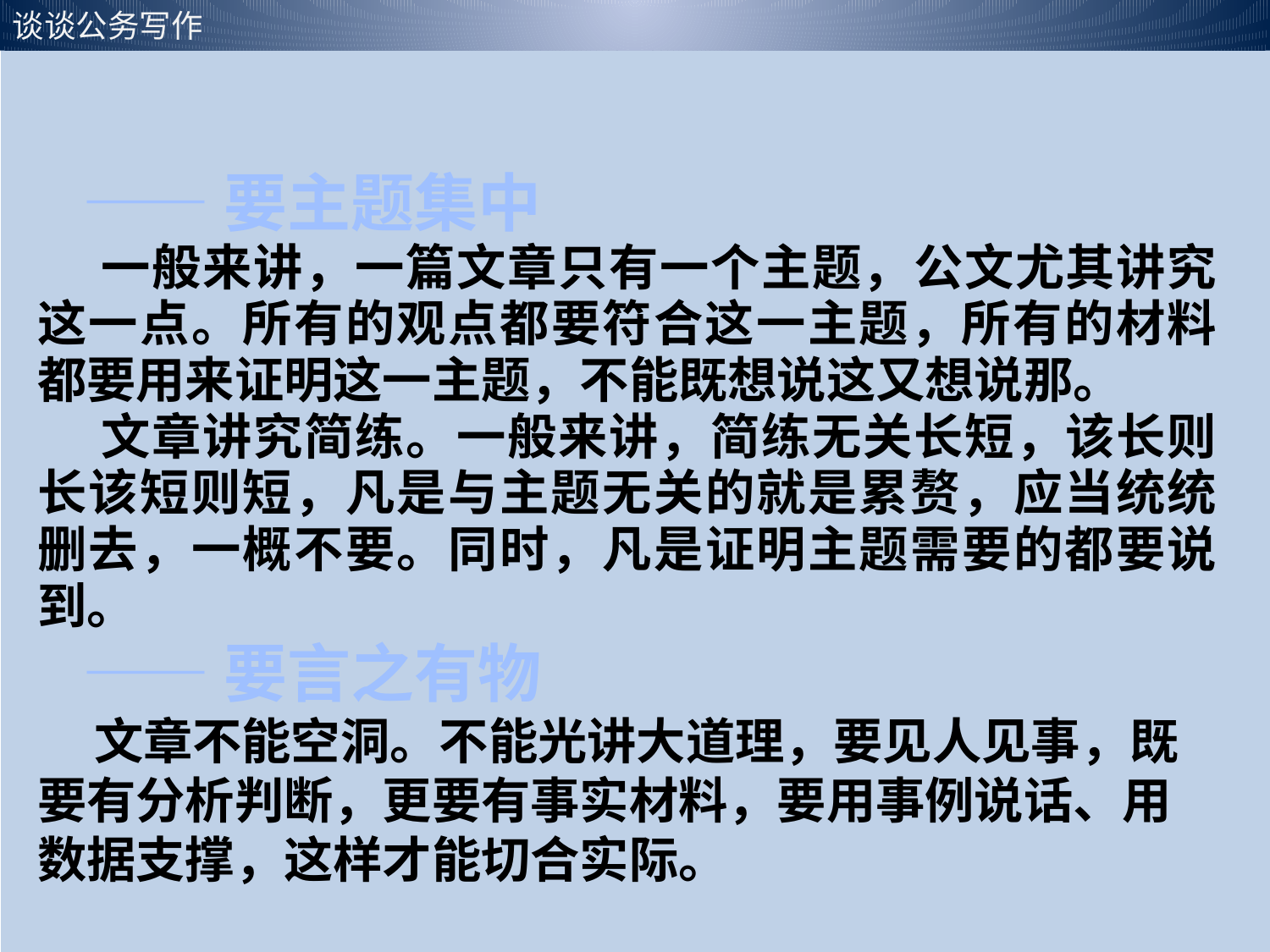

——要主题集中
    一般来讲，一篇文章只有一个主题，公文尤其讲究这一点。所有的观点都要符合这一主题，所有的材料都要用来证明这一主题，不能既想说这又想说那。
    文章讲究简练。一般来讲，简练无关长短，该长则长该短则短，凡是与主题无关的就是累赘，应当统统删去，一概不要。同时，凡是证明主题需要的都要说到。
    ——要言之有物
    文章不能空洞。不能光讲大道理，要见人见事，既要有分析判断，更要有事实材料，要用事例说话、用数据支撑，这样才能切合实际。